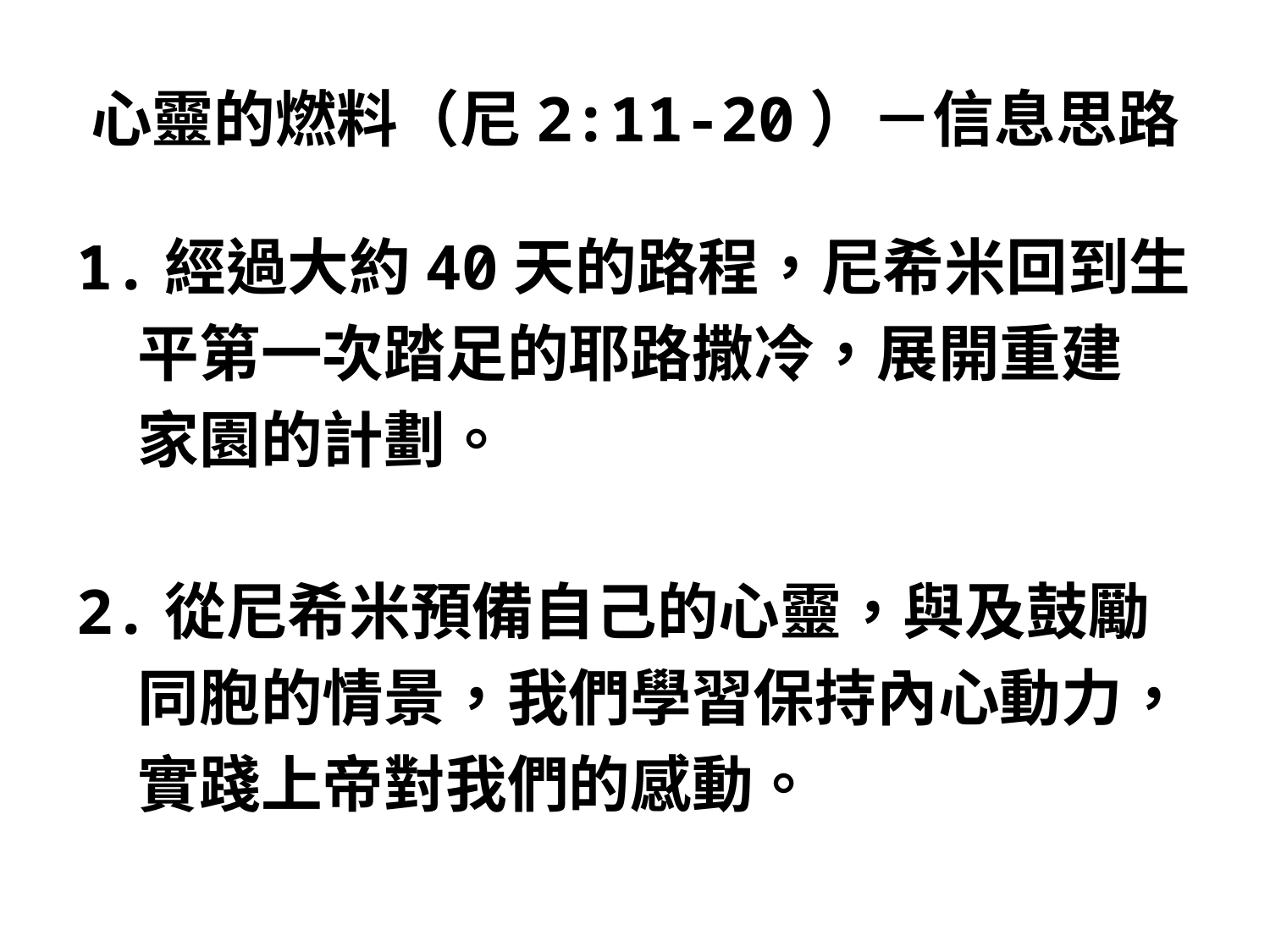

# 心靈的燃料（尼2:11-20）－信息思路
1.經過大約40天的路程，尼希米回到生
　平第一次踏足的耶路撒冷，展開重建
　家園的計劃。

2.從尼希米預備自己的心靈，與及鼓勵
　同胞的情景，我們學習保持內心動力，
　實踐上帝對我們的感動。